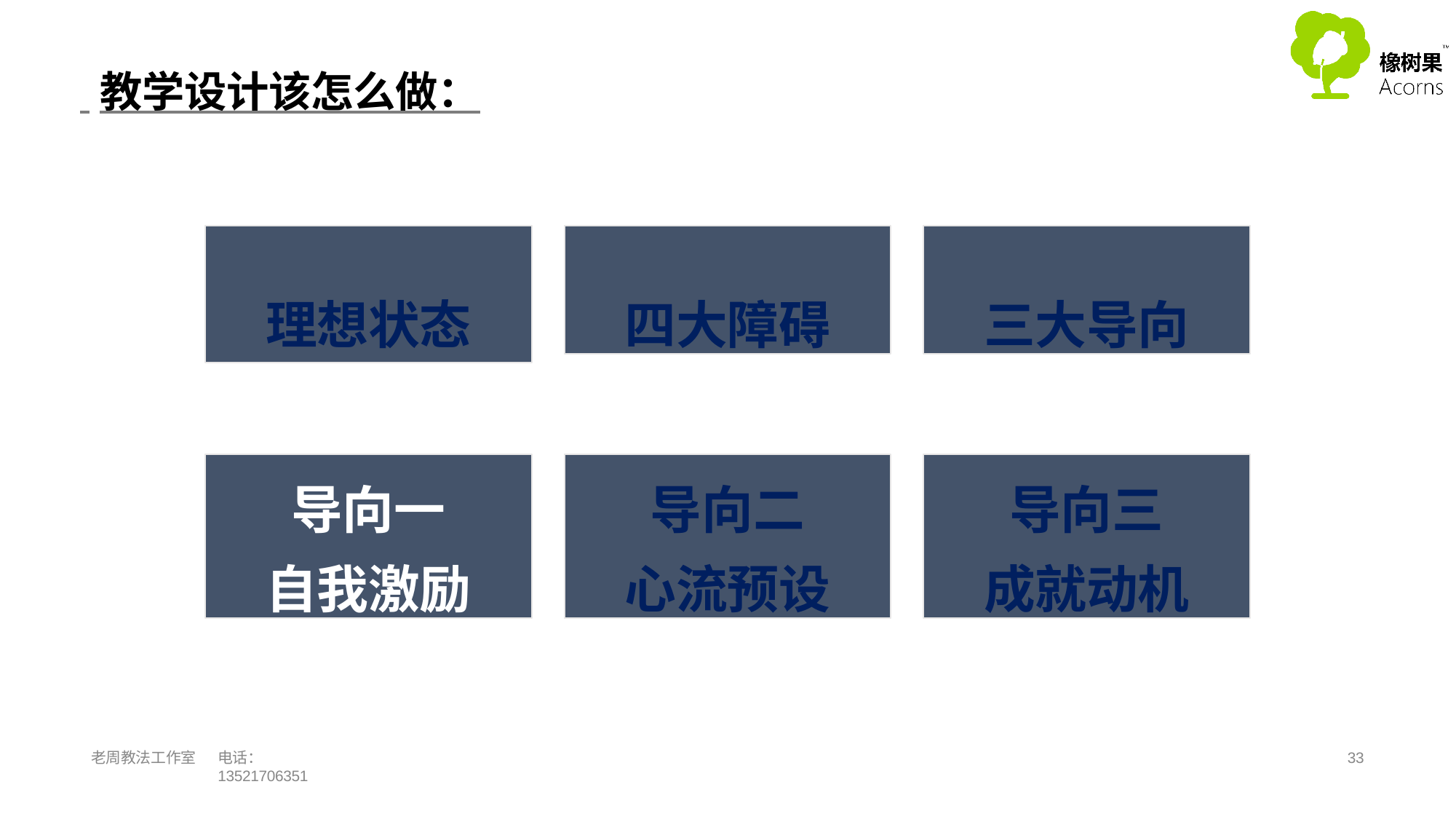

教学设计该怎么做：
# 理想状态

四大障碍

三大导向
导向一 自我激励
导向二 心流预设
导向三 成就动机
老周教法工作室
电话：13521706351
33